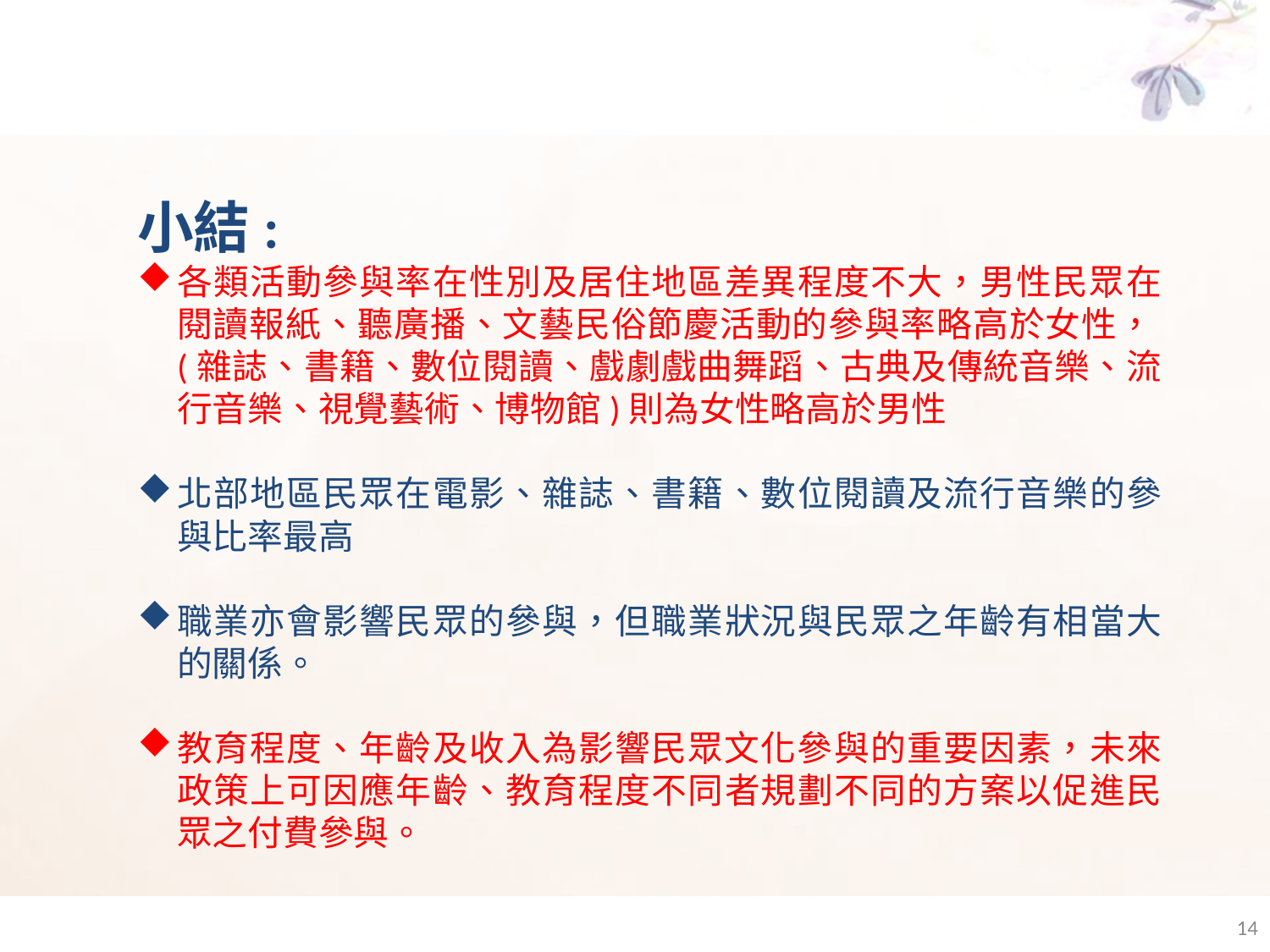

小結:
各類活動參與率在性別及居住地區差異程度不大，男性民眾在閱讀報紙、聽廣播、文藝民俗節慶活動的參與率略高於女性，(雜誌、書籍、數位閱讀、戲劇戲曲舞蹈、古典及傳統音樂、流行音樂、視覺藝術、博物館)則為女性略高於男性

北部地區民眾在電影、雜誌、書籍、數位閱讀及流行音樂的參與比率最高

職業亦會影響民眾的參與，但職業狀況與民眾之年齡有相當大的關係。

教育程度、年齡及收入為影響民眾文化參與的重要因素，未來政策上可因應年齡、教育程度不同者規劃不同的方案以促進民眾之付費參與。

14